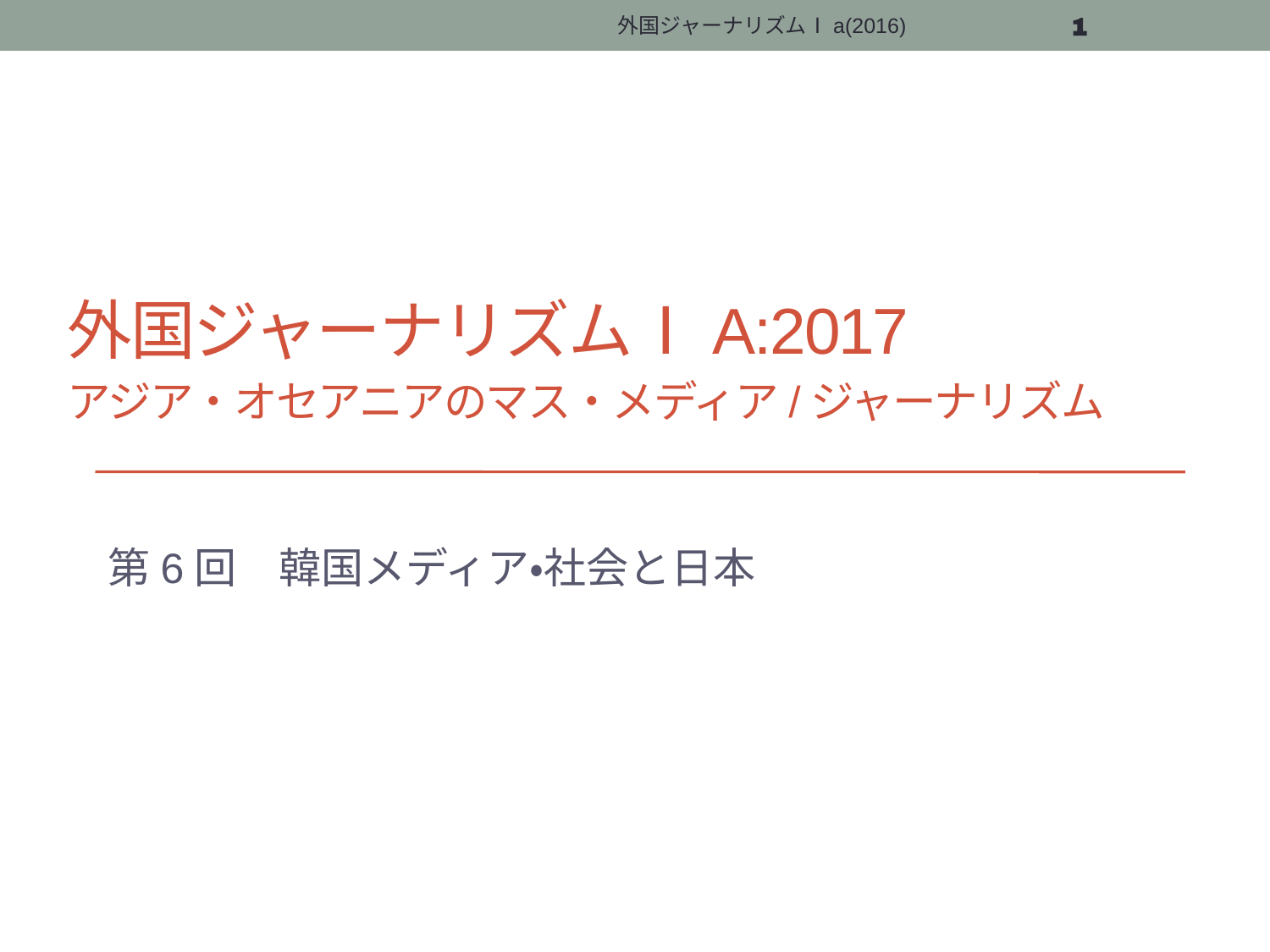

外国ジャーナリズムⅠa(2016)
1
# 外国ジャーナリズムⅠa:2017 アジア・オセアニアのマス・メディア/ジャーナリズム

第6回　韓国メディア・社会と日本